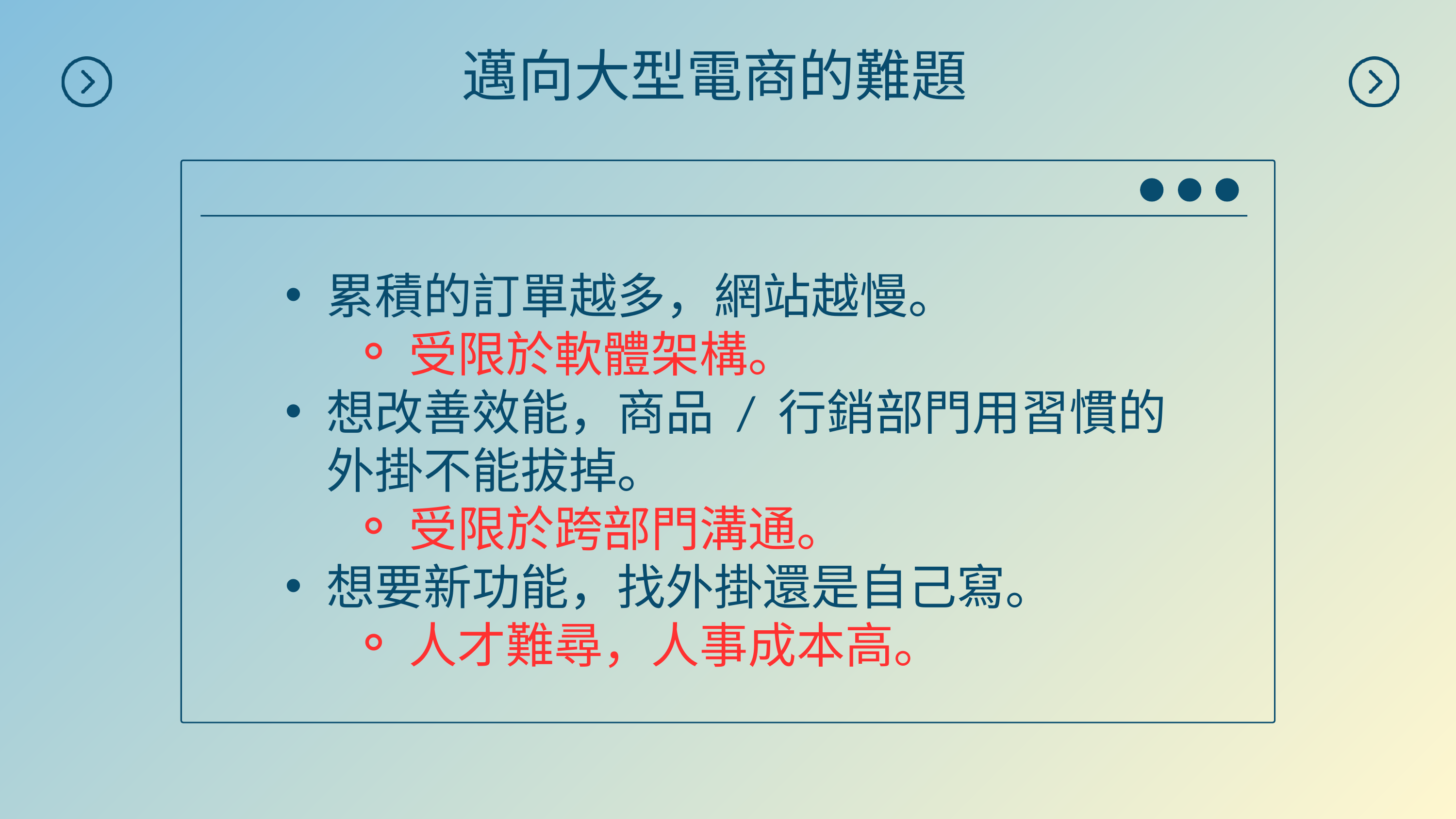

邁向大型電商的難題

累積的訂單越多，網站越慢。
受限於軟體架構。
想改善效能，商品 / 行銷部門用習慣的外掛不能拔掉。
受限於跨部門溝通。
想要新功能，找外掛還是自己寫。
人才難尋，人事成本高。